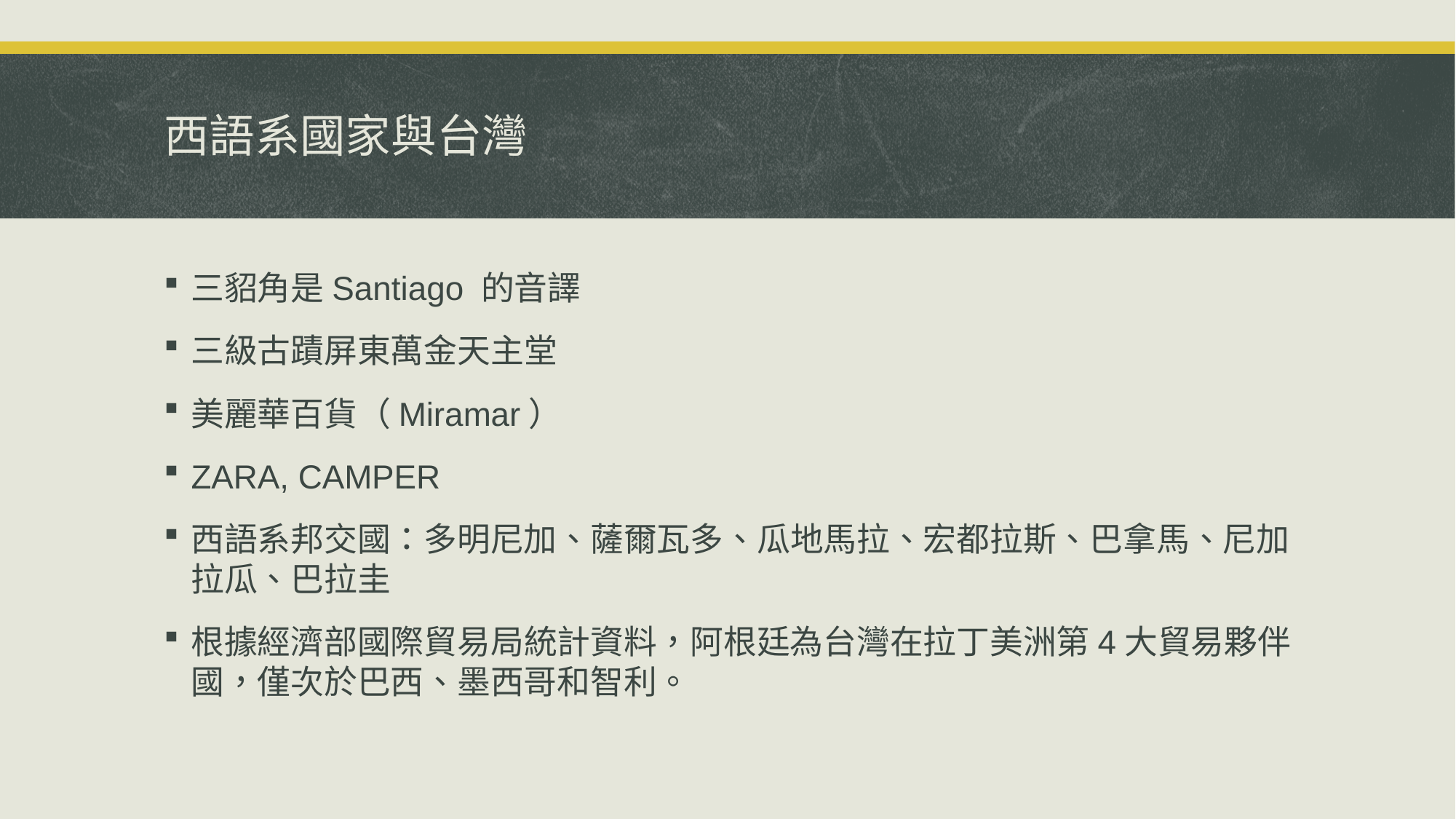

# 西語系國家與台灣
三貂角是Santiago 的音譯
三級古蹟屏東萬金天主堂
美麗華百貨（Miramar）
ZARA, CAMPER
西語系邦交國：多明尼加、薩爾瓦多、瓜地馬拉、宏都拉斯、巴拿馬、尼加拉瓜、巴拉圭
根據經濟部國際貿易局統計資料，阿根廷為台灣在拉丁美洲第4大貿易夥伴國，僅次於巴西、墨西哥和智利。